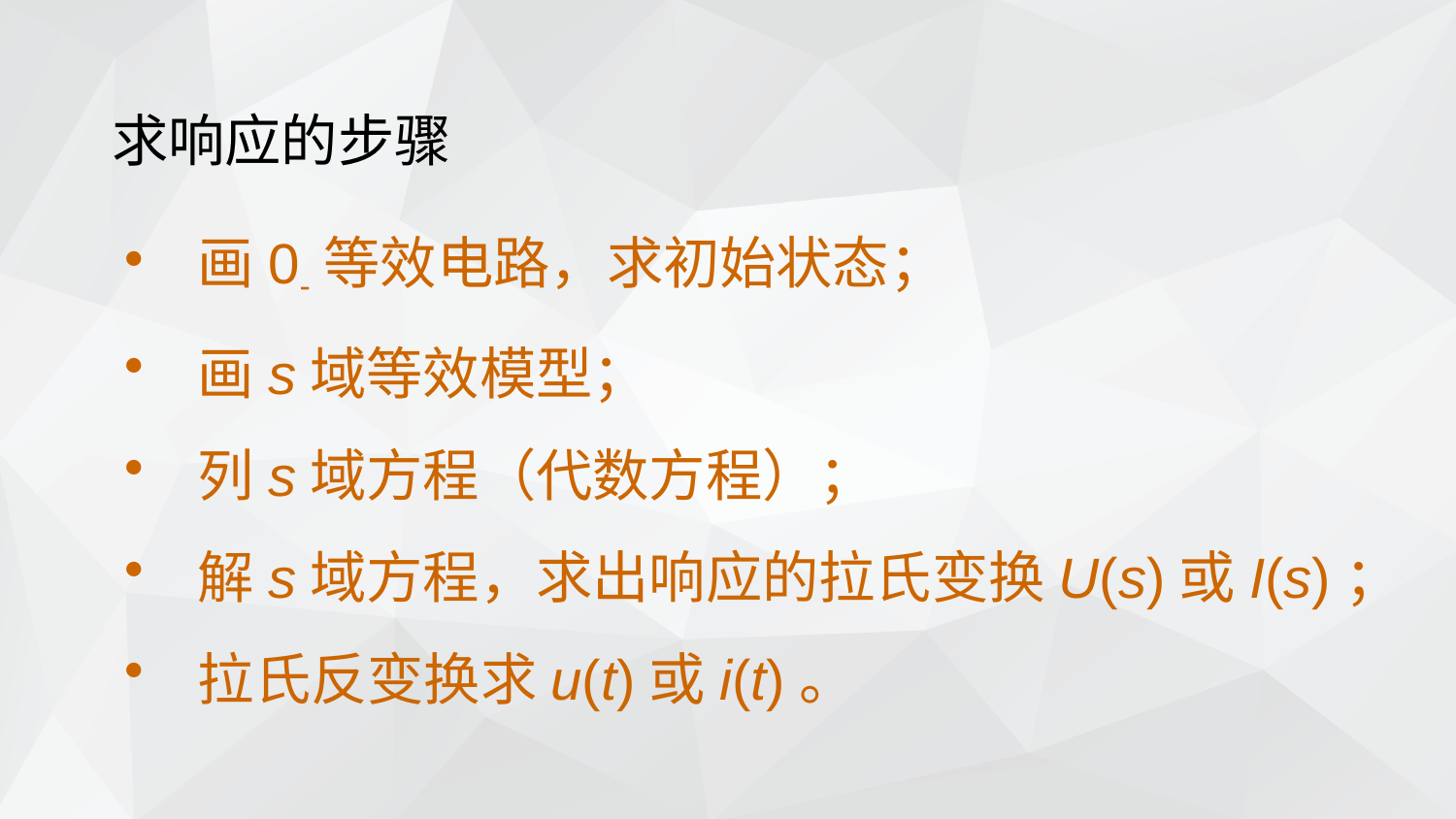

求响应的步骤
画0-等效电路，求初始状态；
画s域等效模型；
列s域方程（代数方程）；
解s域方程，求出响应的拉氏变换U(s)或I(s)；
拉氏反变换求u(t)或i(t)。